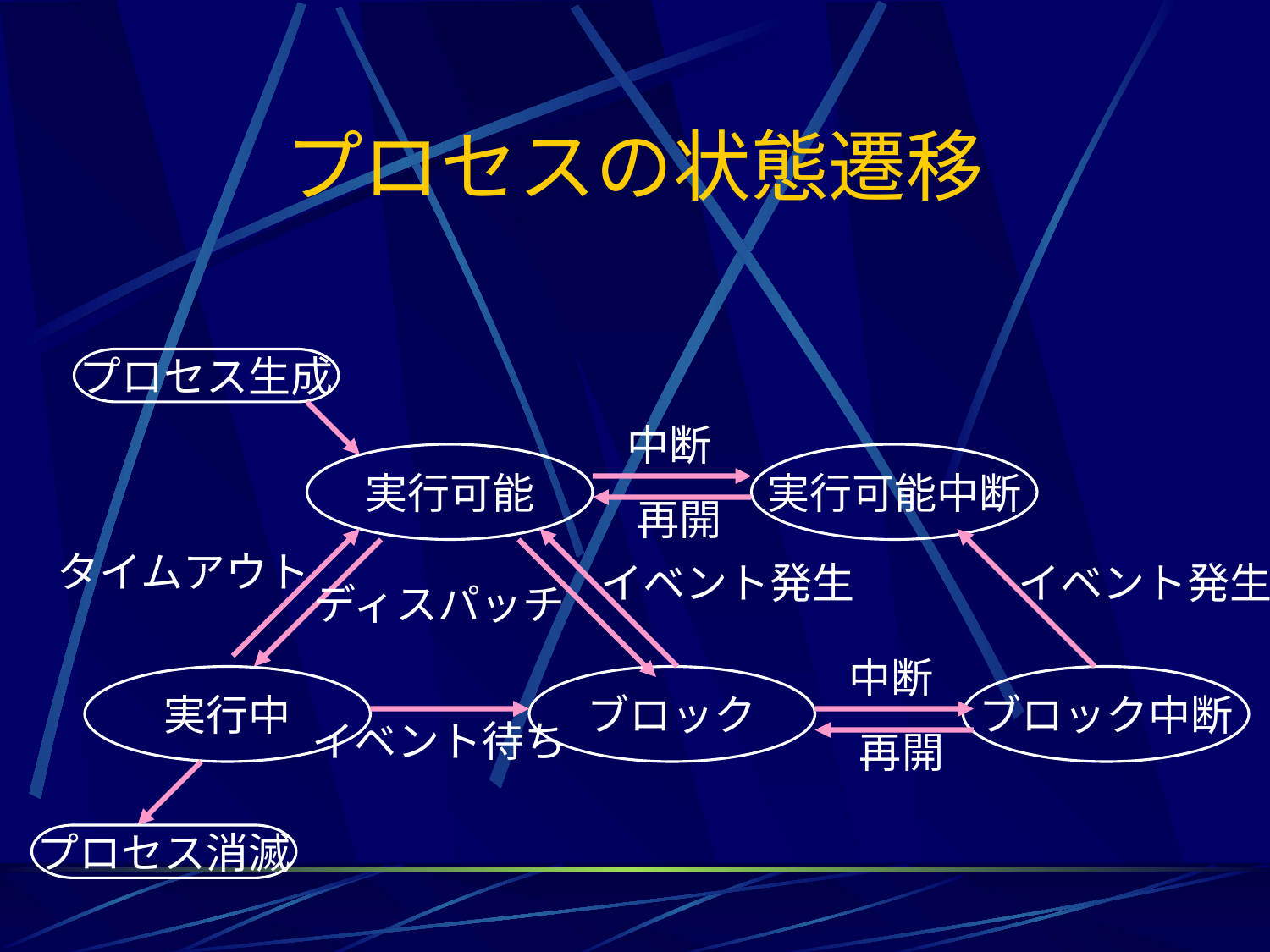

# プロセスの状態遷移
プロセス生成

中断

実行可能
実行可能中断
再開

タイムアウト

イベント発生

イベント発生

ディスパッチ

中断

実行中
ブロック
ブロック中断
イベント待ち

再開

プロセス消滅